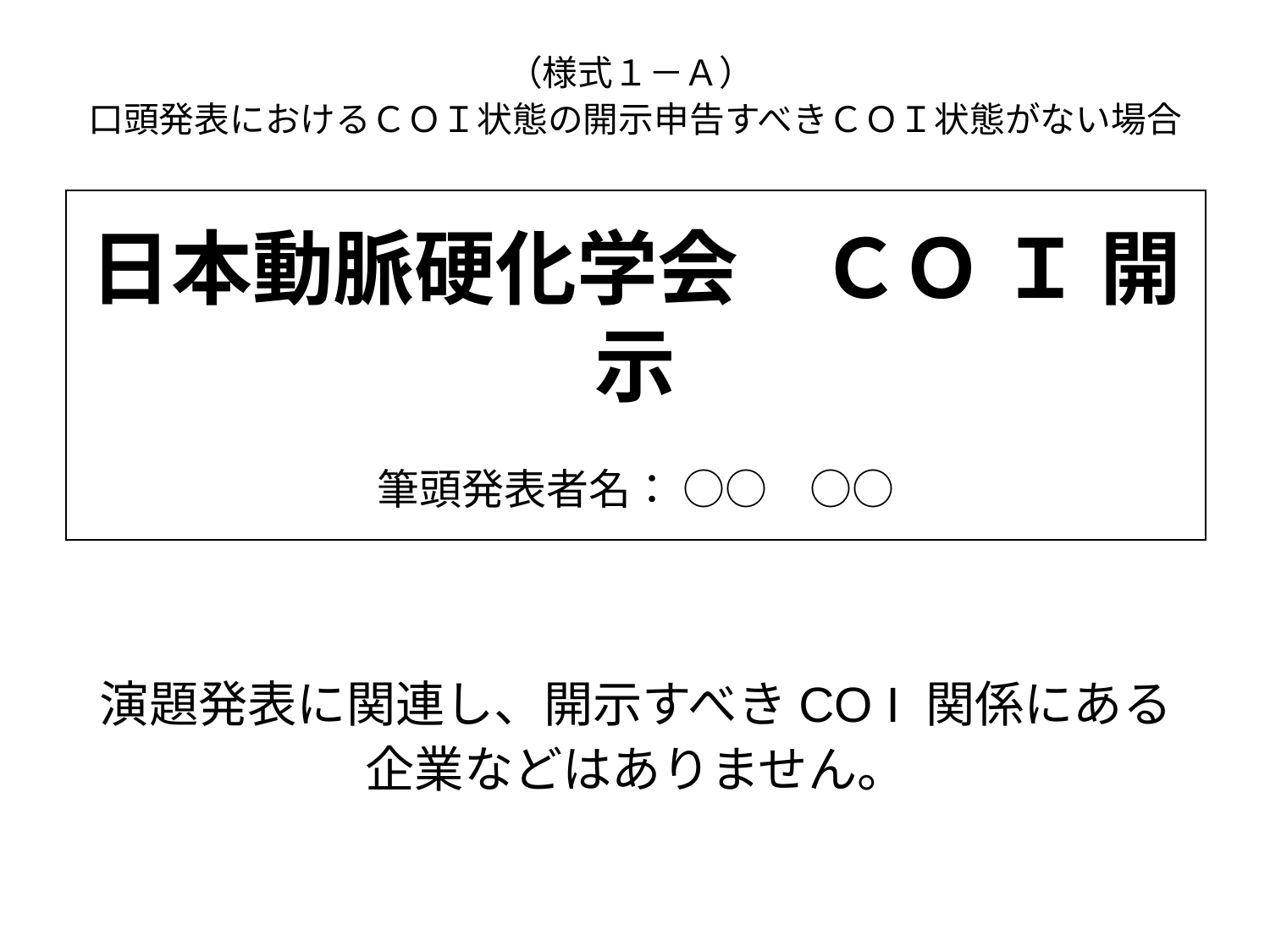

（様式１－Ａ）
口頭発表におけるＣＯＩ状態の開示申告すべきＣＯＩ状態がない場合
# 日本動脈硬化学会　ＣＯ Ｉ 開示 　 筆頭発表者名： ○○　○○
演題発表に関連し、開示すべきCO I 関係にある
企業などはありません。